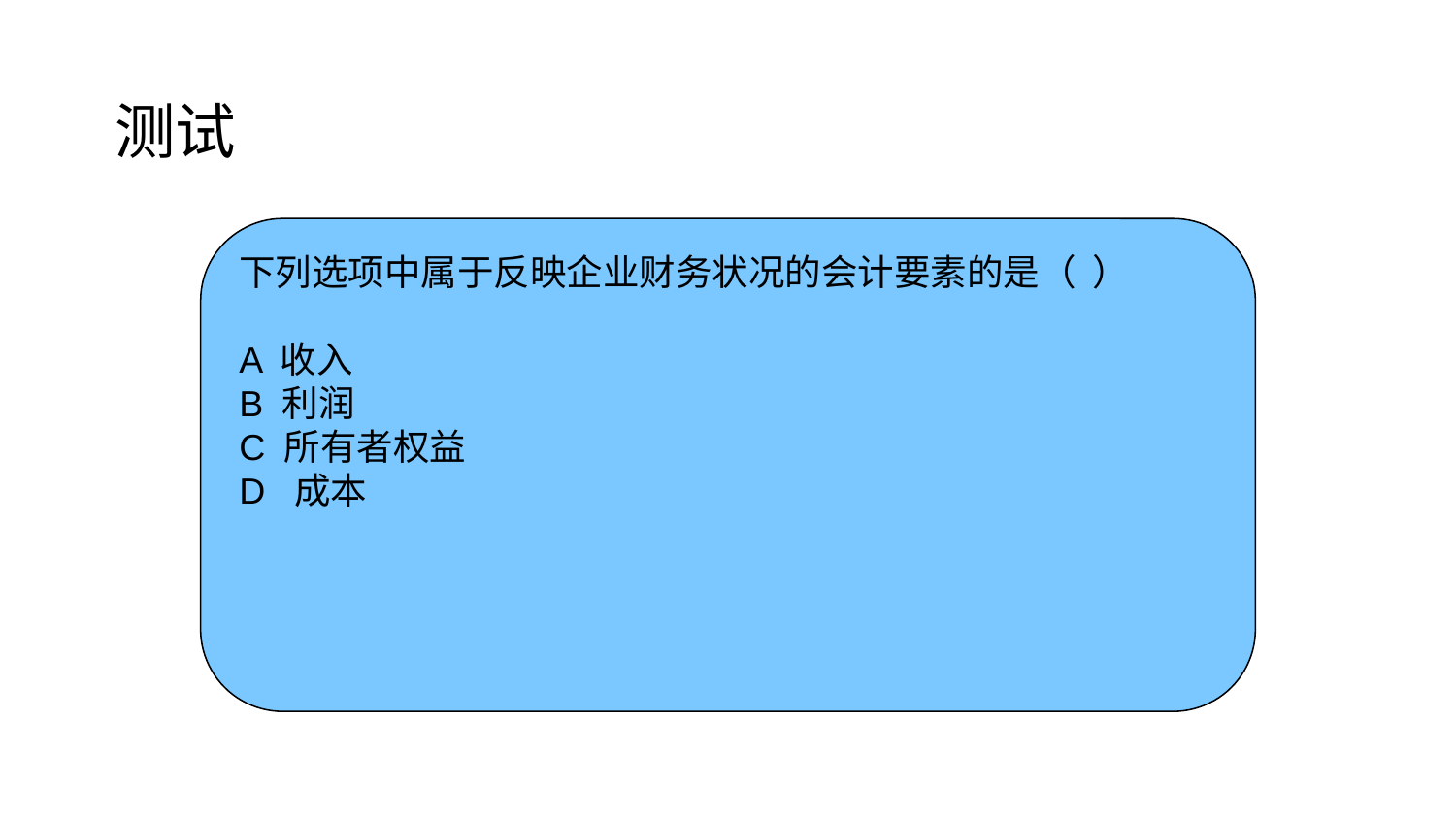

# 测试
下列选项中属于反映企业财务状况的会计要素的是（  ）

A 收入
B 利润
C 所有者权益
D  成本